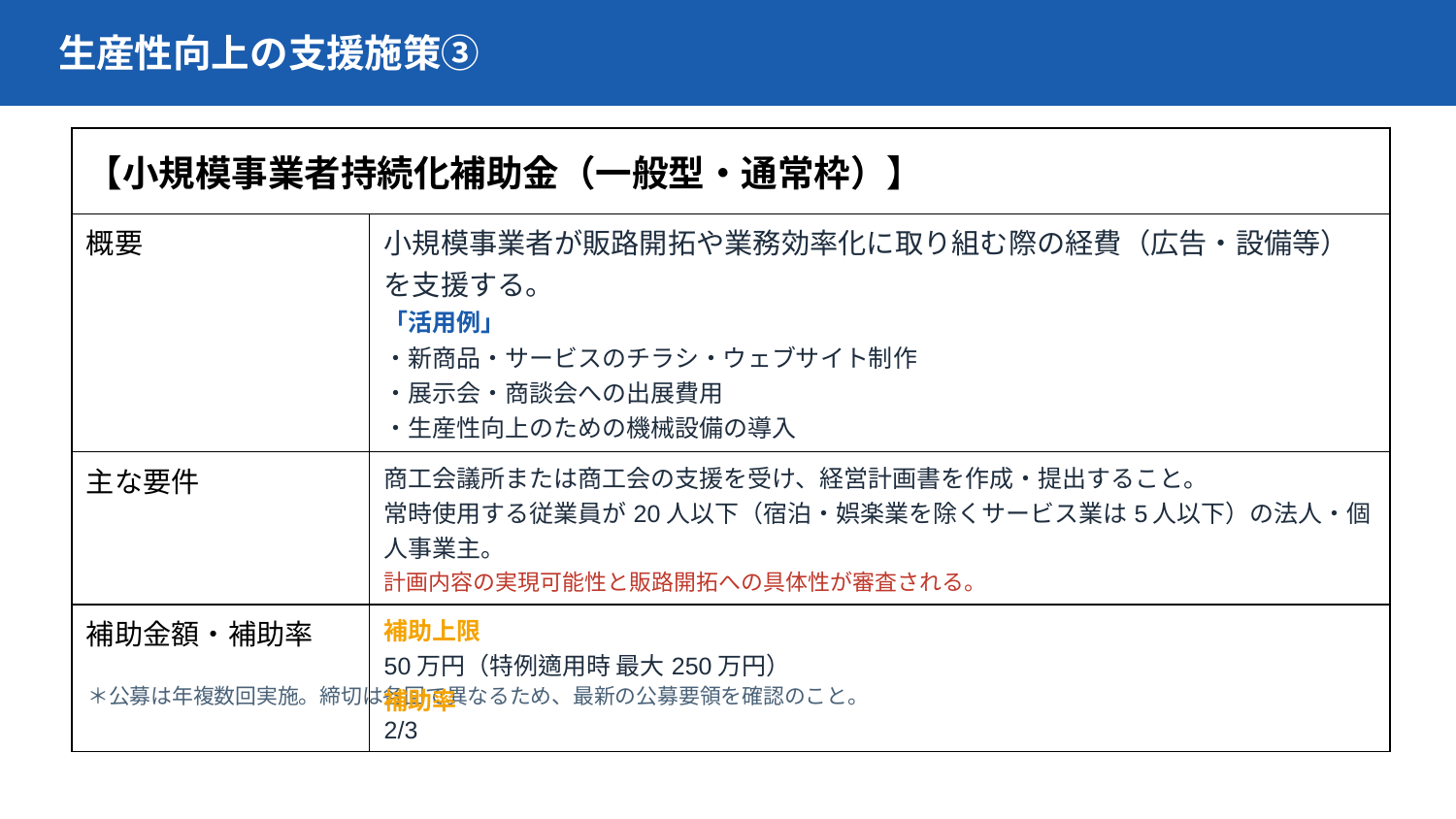

生産性向上の支援施策③
| 【小規模事業者持続化補助金（一般型・通常枠）】 |  |
| --- | --- |
| 概要 | 小規模事業者が販路開拓や業務効率化に取り組む際の経費（広告・設備等）を支援する。 「活用例」 ・新商品・サービスのチラシ・ウェブサイト制作 ・展示会・商談会への出展費用 ・生産性向上のための機械設備の導入 |
| 主な要件 | 商工会議所または商工会の支援を受け、経営計画書を作成・提出すること。 常時使用する従業員が20人以下（宿泊・娯楽業を除くサービス業は5人以下）の法人・個人事業主。 計画内容の実現可能性と販路開拓への具体性が審査される。 |
| 補助金額・補助率 | 補助上限 50万円（特例適用時 最大250万円） 補助率 2/3 |
＊公募は年複数回実施。締切は各回で異なるため、最新の公募要領を確認のこと。